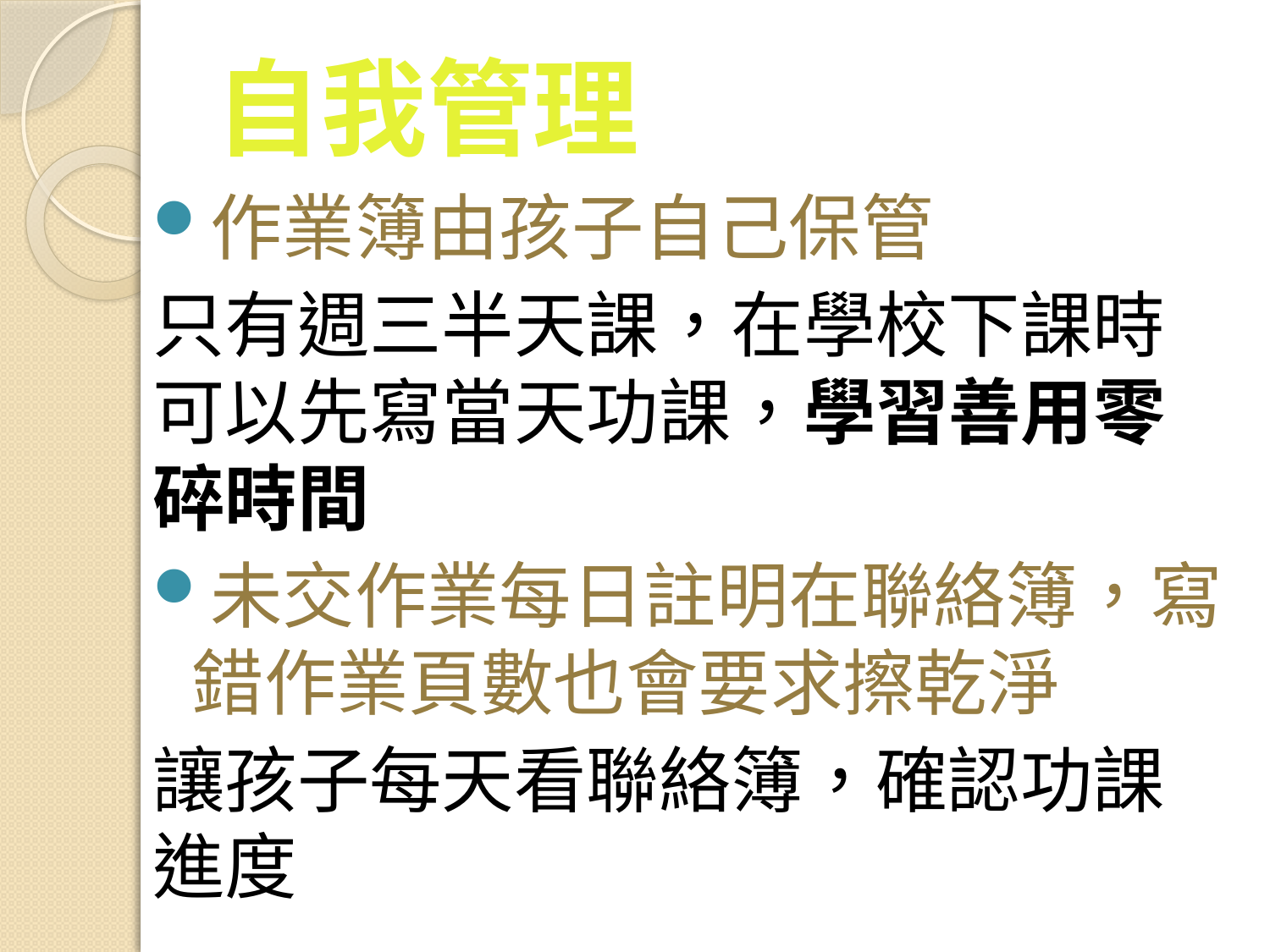

# 自我管理
作業簿由孩子自己保管
只有週三半天課，在學校下課時可以先寫當天功課，學習善用零碎時間
未交作業每日註明在聯絡簿，寫錯作業頁數也會要求擦乾淨
讓孩子每天看聯絡簿，確認功課進度